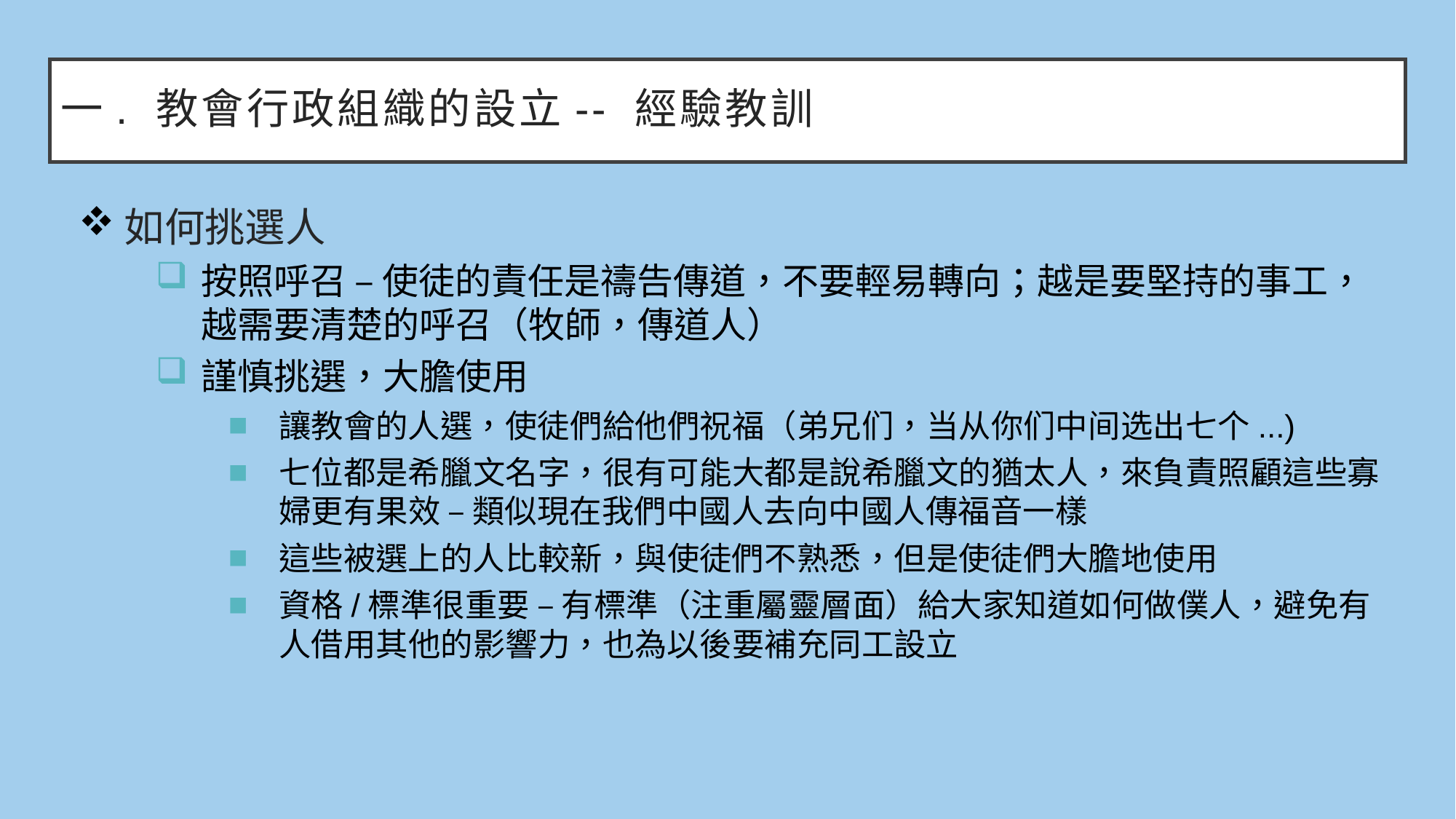

# 一. 教會行政組織的設立-- 經驗教訓
如何挑選人
按照呼召 – 使徒的責任是禱告傳道，不要輕易轉向；越是要堅持的事工，越需要清楚的呼召（牧師，傳道人）
謹慎挑選，大膽使用
讓教會的人選，使徒們給他們祝福（弟兄们，当从你们中间选出七个...)
七位都是希臘文名字，很有可能大都是說希臘文的猶太人，來負責照顧這些寡婦更有果效 – 類似現在我們中國人去向中國人傳福音一樣
這些被選上的人比較新，與使徒們不熟悉，但是使徒們大膽地使用
資格/標準很重要 – 有標準（注重屬靈層面）給大家知道如何做僕人，避免有人借用其他的影響力，也為以後要補充同工設立